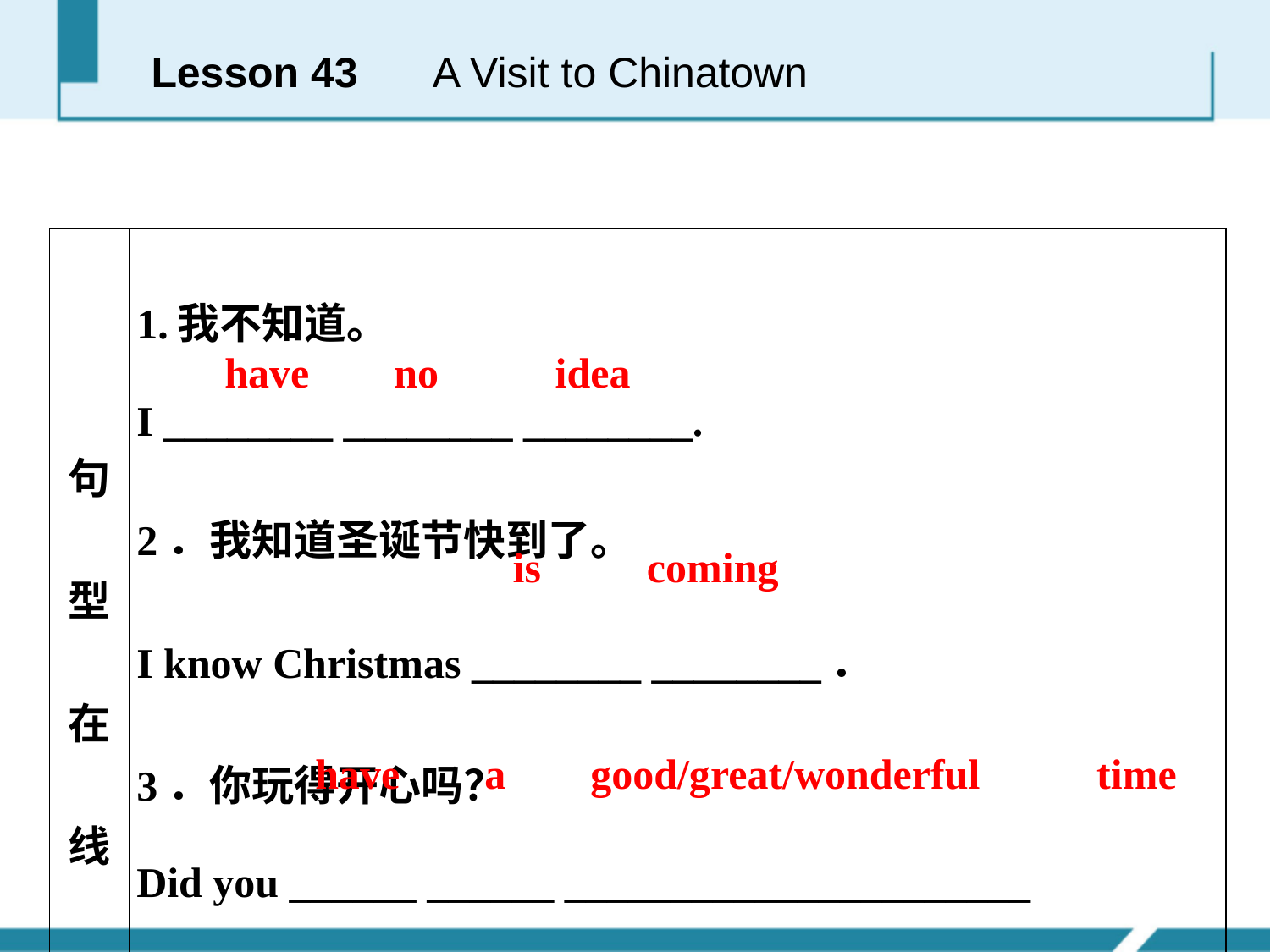

Lesson 43 　A Visit to Chinatown
| 句型在线 | 1.我不知道。 I \_\_\_\_\_\_\_\_ \_\_\_\_\_\_\_\_ \_\_\_\_\_\_\_\_. 2．我知道圣诞节快到了。 I know Christmas \_\_\_\_\_\_\_\_ \_\_\_\_\_\_\_\_． 3．你玩得开心吗？ Did you \_\_\_\_\_\_ \_\_\_\_\_\_ \_\_\_\_\_\_\_\_\_\_\_\_\_\_\_\_\_\_\_\_\_\_ \_\_\_\_\_\_\_\_？ |
| --- | --- |
have        no           idea
is          coming
have        a        good/great/wonderful           time